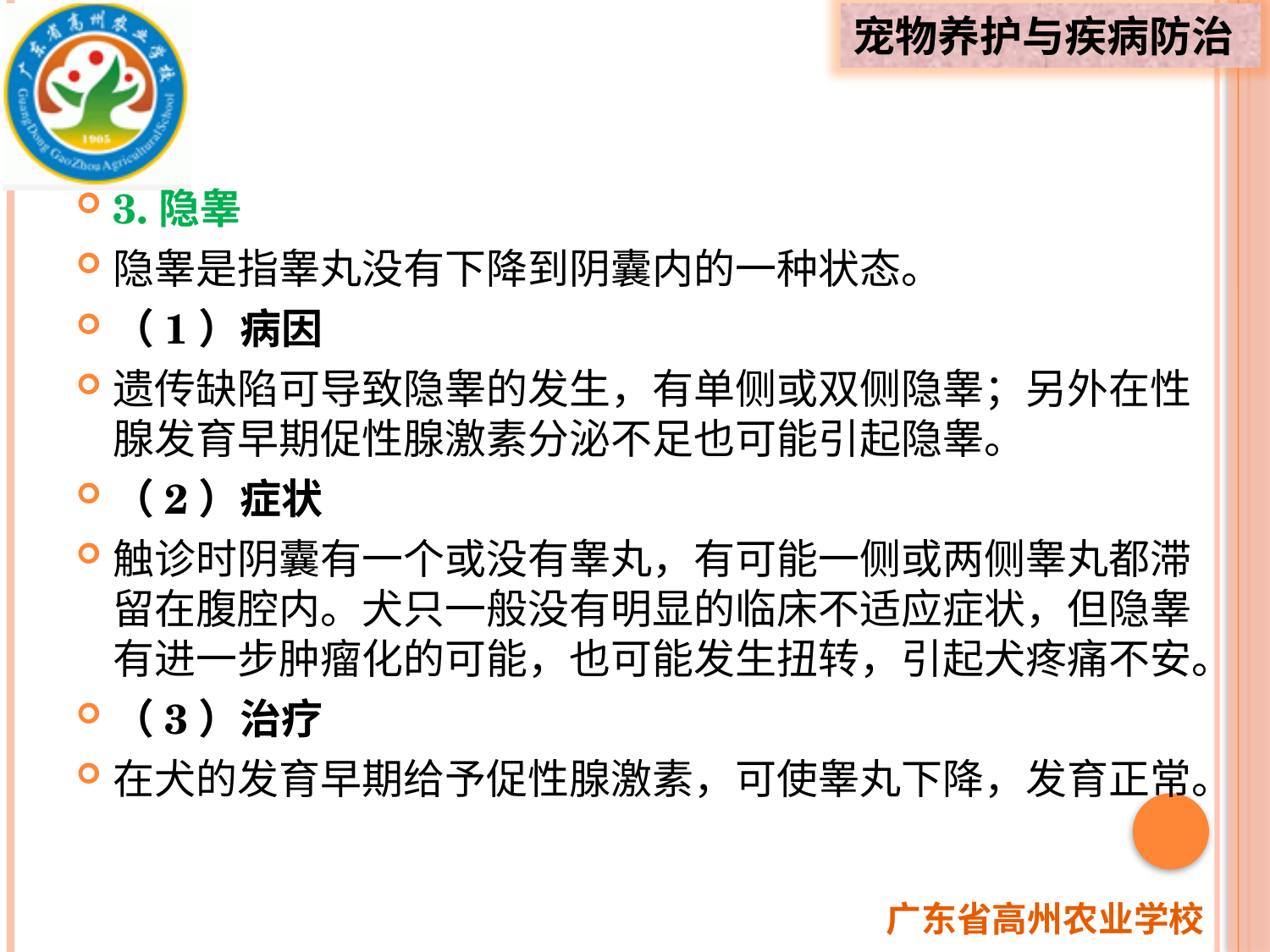

3.隐睾
隐睾是指睾丸没有下降到阴囊内的一种状态。
（1）病因
遗传缺陷可导致隐睾的发生，有单侧或双侧隐睾；另外在性腺发育早期促性腺激素分泌不足也可能引起隐睾。
（2）症状
触诊时阴囊有一个或没有睾丸，有可能一侧或两侧睾丸都滞留在腹腔内。犬只一般没有明显的临床不适应症状，但隐睾有进一步肿瘤化的可能，也可能发生扭转，引起犬疼痛不安。
（3）治疗
在犬的发育早期给予促性腺激素，可使睾丸下降，发育正常。